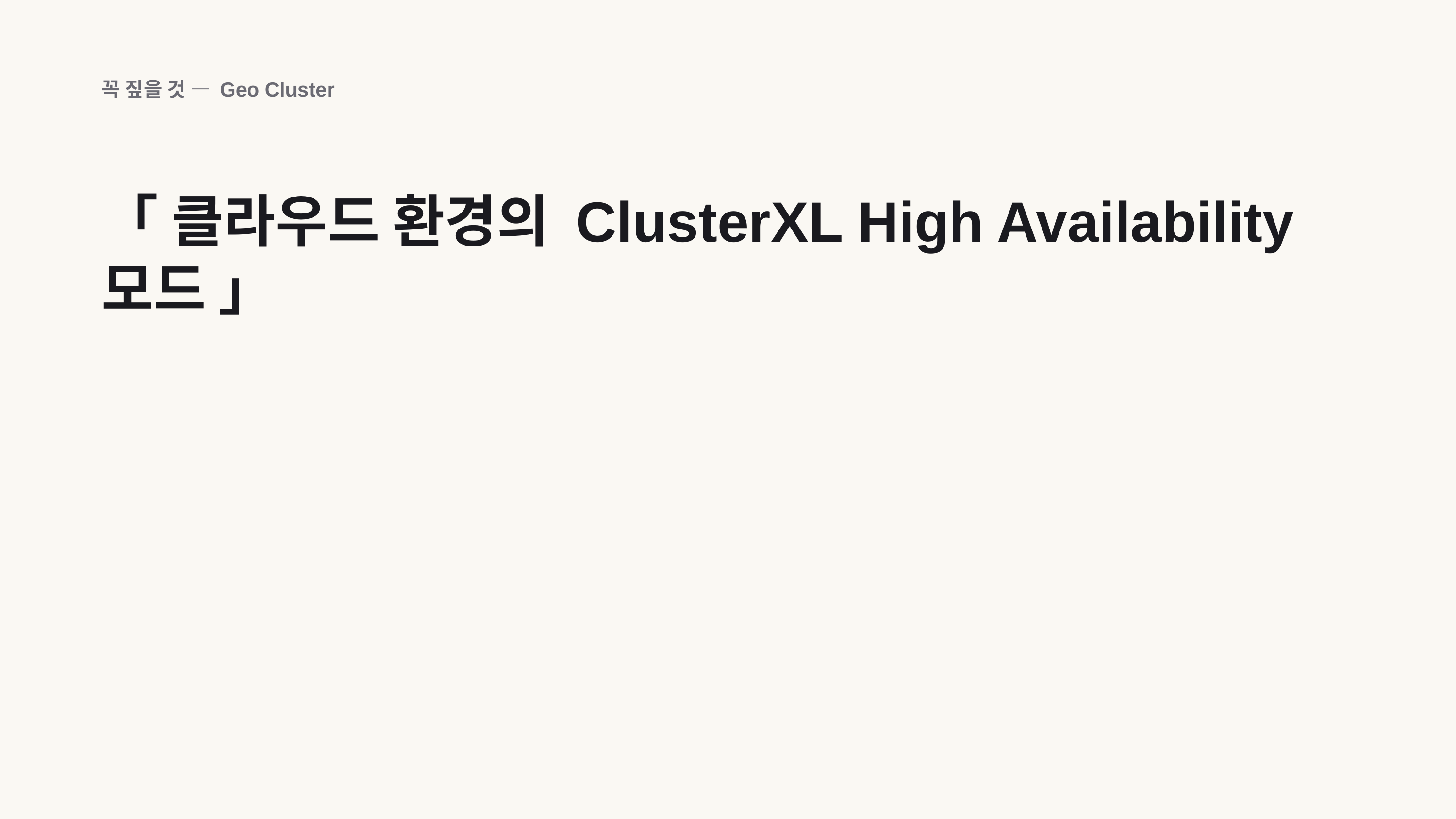

꼭 짚을 것 — Geo Cluster
「 클라우드 환경의 ClusterXL High Availability 모드 」